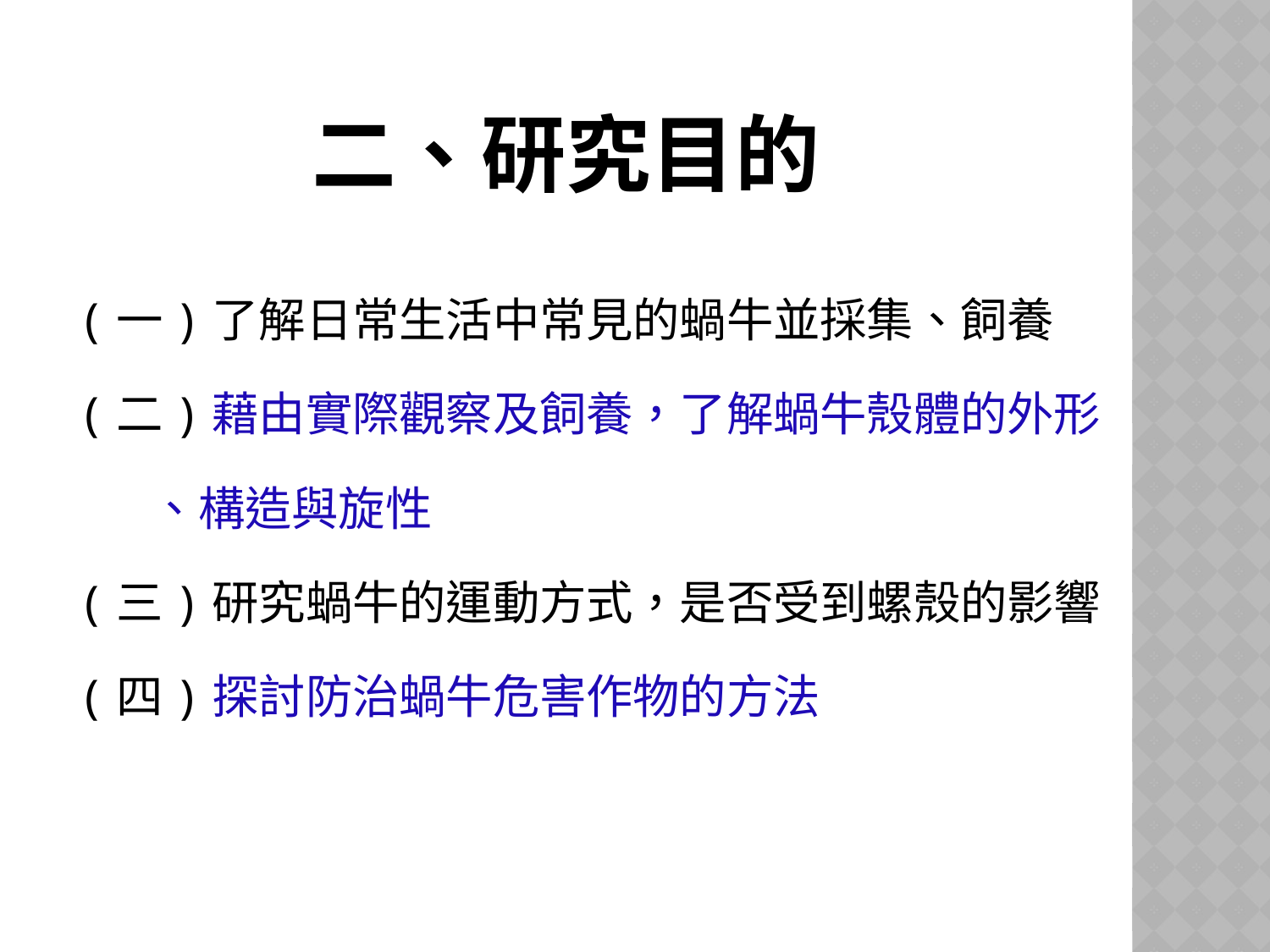

# 二、研究目的
(一)了解日常生活中常見的蝸牛並採集、飼養
(二)藉由實際觀察及飼養，了解蝸牛殼體的外形
      、構造與旋性
(三)研究蝸牛的運動方式，是否受到螺殼的影響
(四)探討防治蝸牛危害作物的方法